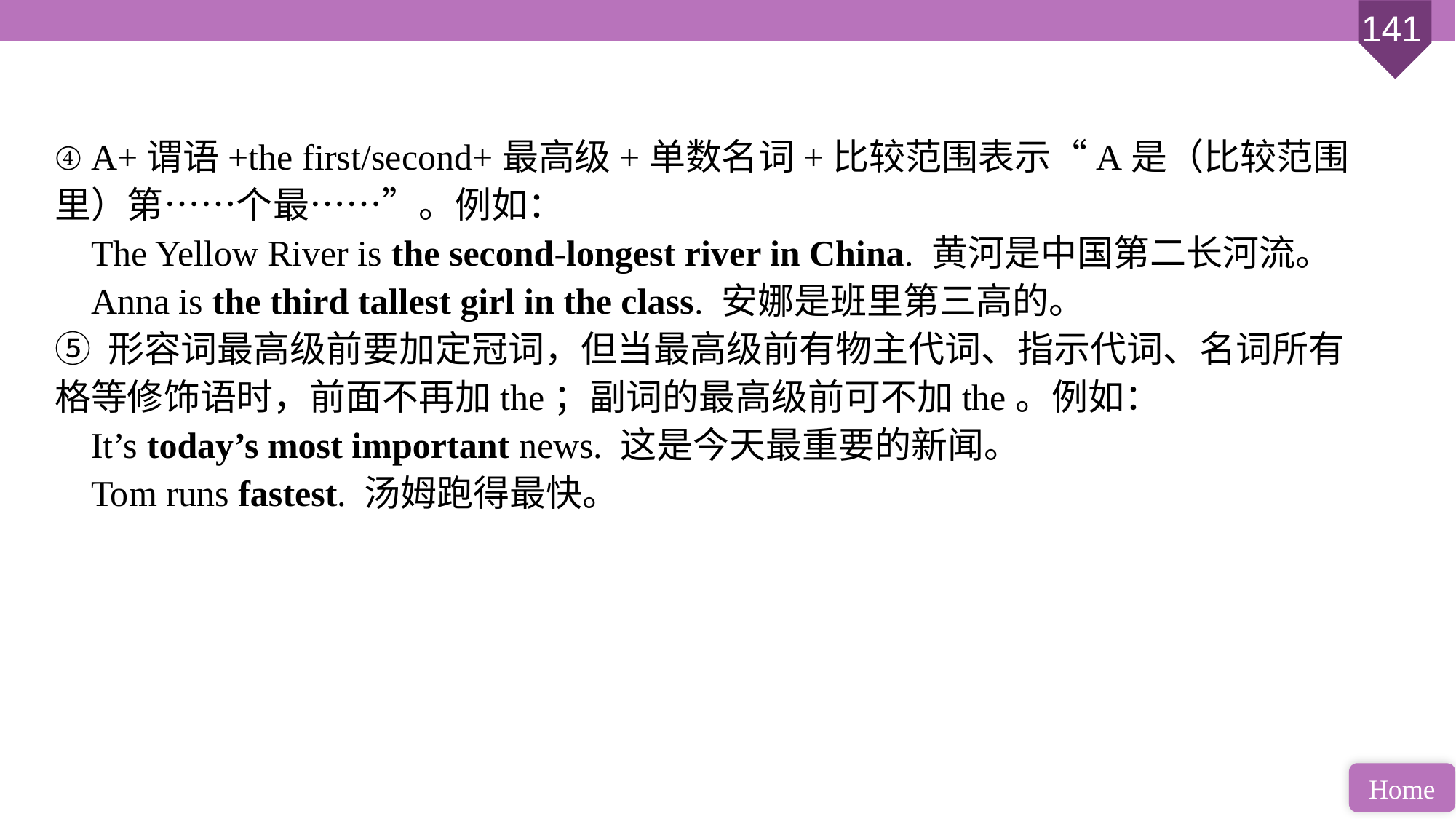

④ A+谓语+the first/second+最高级+单数名词+比较范围表示“A是（比较范围里）第……个最……”。例如：
    The Yellow River is the second-longest river in China. 黄河是中国第二长河流。
    Anna is the third tallest girl in the class. 安娜是班里第三高的。
⑤ 形容词最高级前要加定冠词，但当最高级前有物主代词、指示代词、名词所有格等修饰语时，前面不再加the；副词的最高级前可不加the。例如：
    It’s today’s most important news. 这是今天最重要的新闻。
    Tom runs fastest. 汤姆跑得最快。